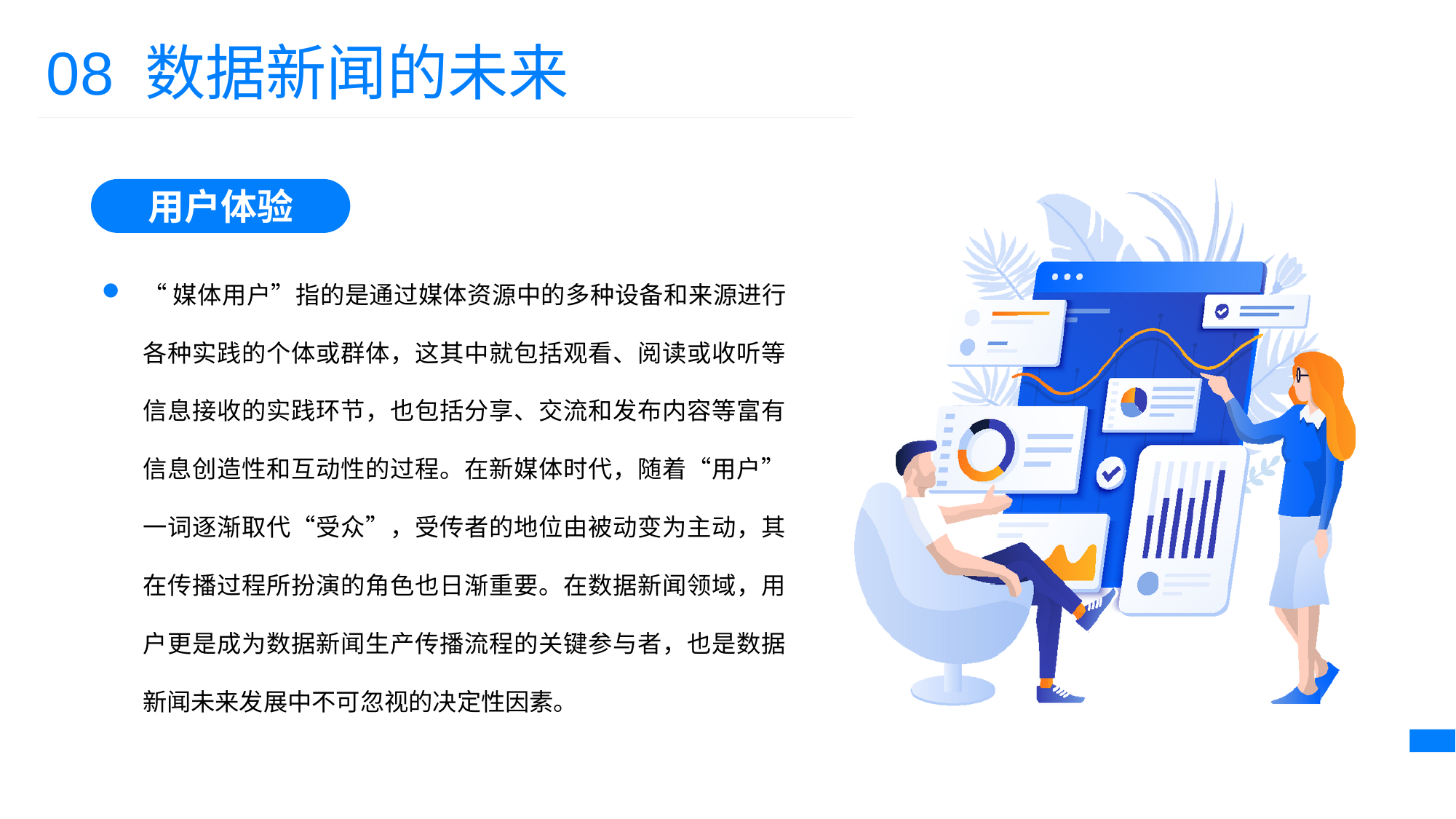

08 数据新闻的未来
用户体验

“媒体用户”指的是通过媒体资源中的多种设备和来源进行各种实践的个体或群体，这其中就包括观看、阅读或收听等信息接收的实践环节，也包括分享、交流和发布内容等富有信息创造性和互动性的过程。在新媒体时代，随着“用户”一词逐渐取代“受众”，受传者的地位由被动变为主动，其在传播过程所扮演的角色也日渐重要。在数据新闻领域，用户更是成为数据新闻生产传播流程的关键参与者，也是数据新闻未来发展中不可忽视的决定性因素。